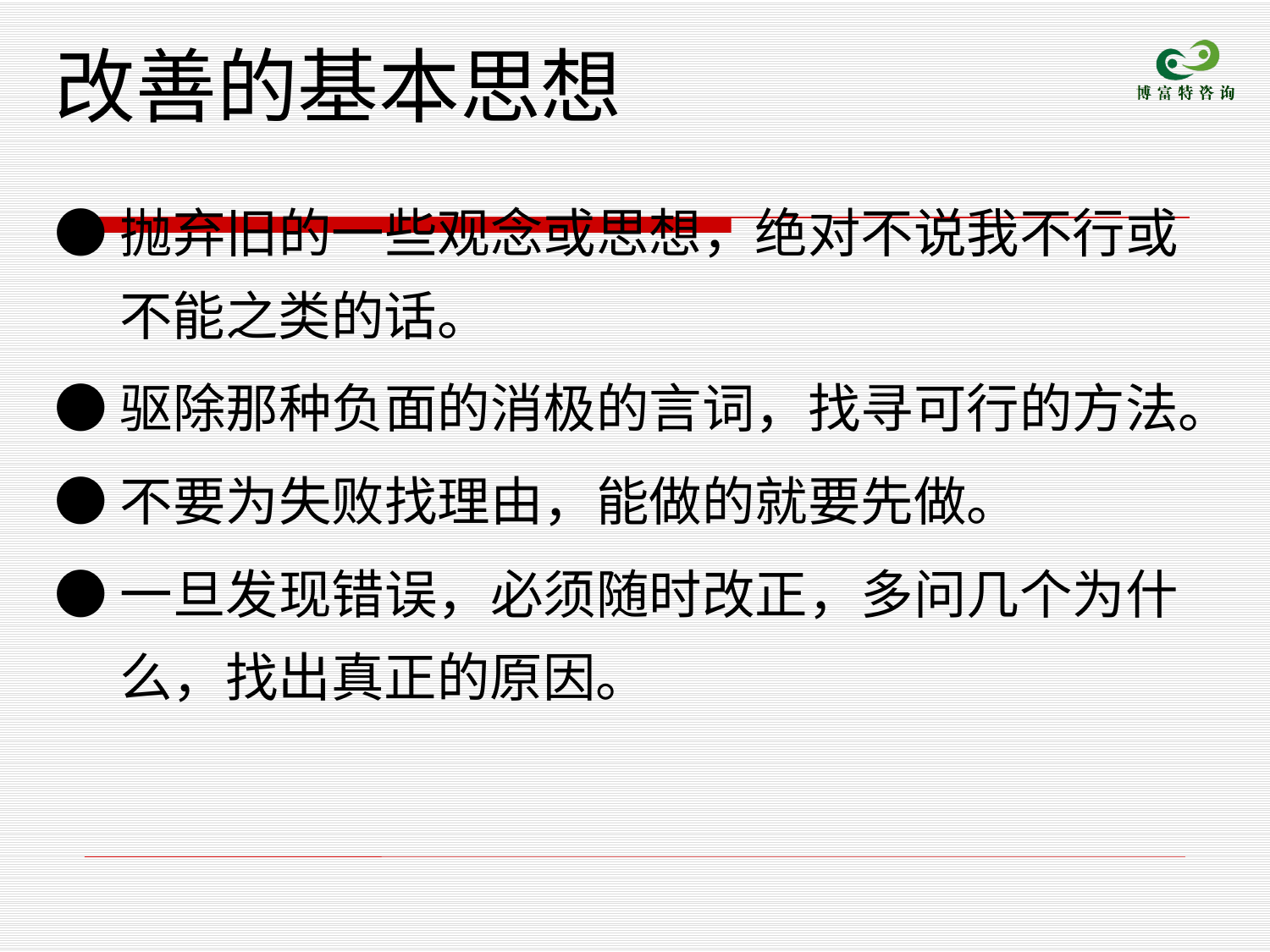

# 改善的基本思想

●抛弃旧的一些观念或思想，绝对不说我不行或不能之类的话。
●驱除那种负面的消极的言词，找寻可行的方法。
●不要为失败找理由，能做的就要先做。
●一旦发现错误，必须随时改正，多问几个为什么，找出真正的原因。
623